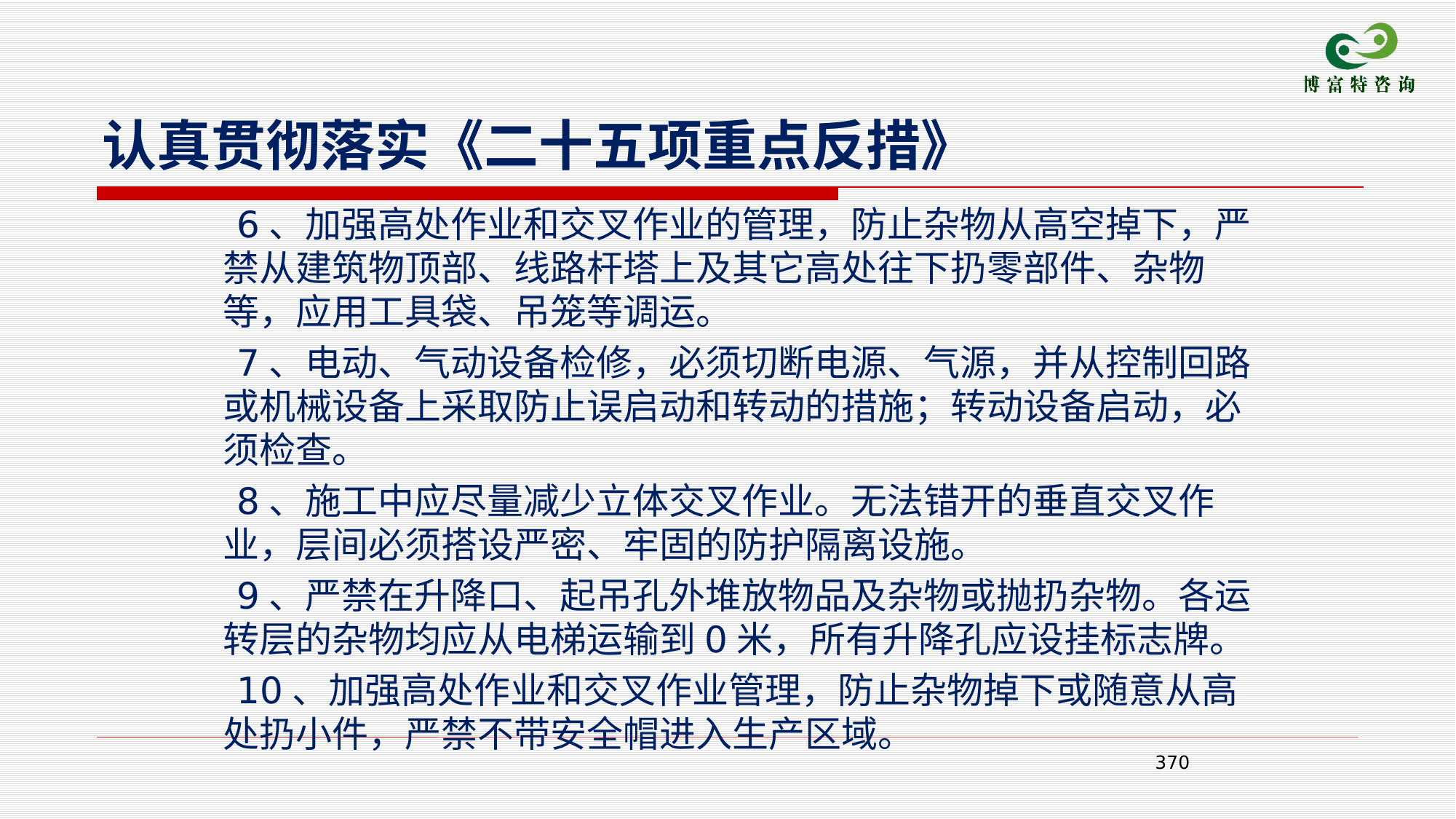

认真贯彻落实《二十五项重点反措》
      6、加强高处作业和交叉作业的管理，防止杂物从高空掉下，严禁从建筑物顶部、线路杆塔上及其它高处往下扔零部件、杂物等，应用工具袋、吊笼等调运。
      7、电动、气动设备检修，必须切断电源、气源，并从控制回路或机械设备上采取防止误启动和转动的措施；转动设备启动，必须检查。
      8、施工中应尽量减少立体交叉作业。无法错开的垂直交叉作业，层间必须搭设严密、牢固的防护隔离设施。
      9、严禁在升降口、起吊孔外堆放物品及杂物或抛扔杂物。各运转层的杂物均应从电梯运输到0米，所有升降孔应设挂标志牌。
      10、加强高处作业和交叉作业管理，防止杂物掉下或随意从高处扔小件，严禁不带安全帽进入生产区域。

370